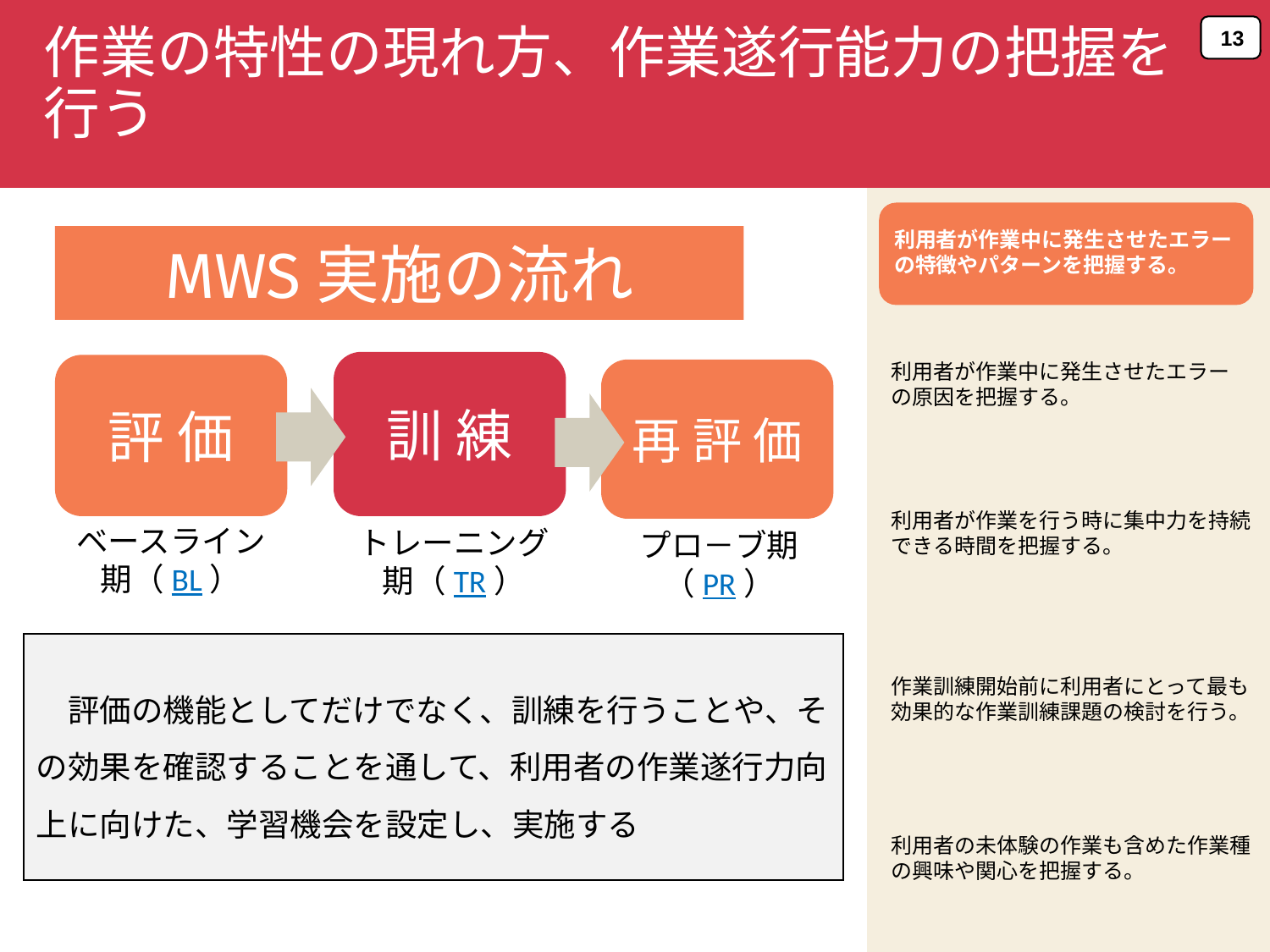

13

作業の特性の現れ方、作業遂行能力の把握を行う

利用者が作業中に発生させたエラーの特徴やパターンを把握する。
利用者が作業中に発生させたエラーの原因を把握する。
利用者が作業を行う時に集中力を持続できる時間を把握する。
作業訓練開始前に利用者にとって最も効果的な作業訓練課題の検討を行う。
利用者の未体験の作業も含めた作業種の興味や関心を把握する。
MWS実施の流れ
訓 練
評 価
再 評 価

ベースライン期（BL）
トレーニング期（TR）
プロ－ブ期
（PR）
　評価の機能としてだけでなく、訓練を行うことや、その効果を確認することを通して、利用者の作業遂行力向上に向けた、学習機会を設定し、実施する